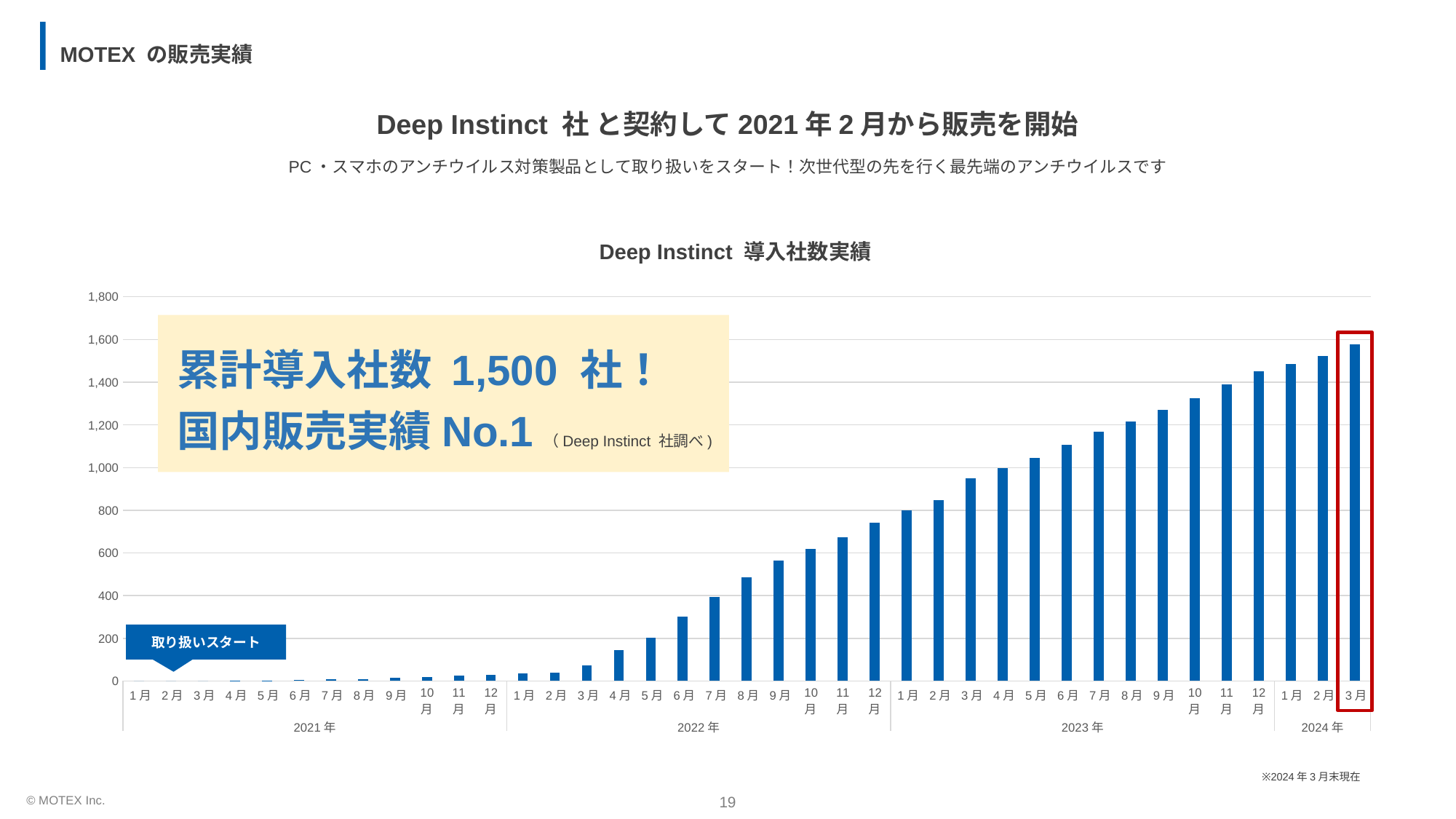

MOTEX の販売実績
Deep Instinct 社 と契約して2021年2月から販売を開始
PC・スマホのアンチウイルス対策製品として取り扱いをスタート！次世代型の先を行く最先端のアンチウイルスです
Deep Instinct 導入社数実績

### Chart

| Category |  |
|---|---|
|  1月 | 0.0 |
|  2月 | 0.0 |
|  3月 | 0.0 |
|  4月 | 1.0 |
|  5月 | 3.0 |
|  6月 | 5.0 |
|  7月 | 8.0 |
|  8月 | 10.0 |
|  9月 | 14.0 |
|  10月 | 19.0 |
|  11月 | 24.0 |
|  12月 | 29.0 |
|  1月 | 35.0 |
|  2月 | 39.0 |
|  3月 | 74.0 |
|  4月 | 144.0 |
|  5月 | 203.0 |
|  6月 | 303.0 |
|  7月 | 393.0 |
|  8月 | 485.0 |
|  9月 | 565.0 |
|  10月 | 618.0 |
|  11月 | 673.0 |
|  12月 | 742.0 |
|  1月 | 799.0 |
|  2月 | 849.0 |
|  3月 | 951.0 |
|  4月 | 997.0 |
|  5月 | 1044.0 |
|  6月 | 1106.0 |
|  7月 | 1167.0 |
|  8月 | 1215.0 |
|  9月 | 1272.0 |
|  10月 | 1326.0 |
|  11月 | 1391.0 |
|  12月 | 1450.0 |
|  1月 | 1484.0 |
|  2月 | 1523.0 |
|  3月 | 1576.0 |
累計導入社数 1,500 社！
国内販売実績No.1（Deep Instinct 社調べ)

取り扱いスタート
※2024年3月末現在